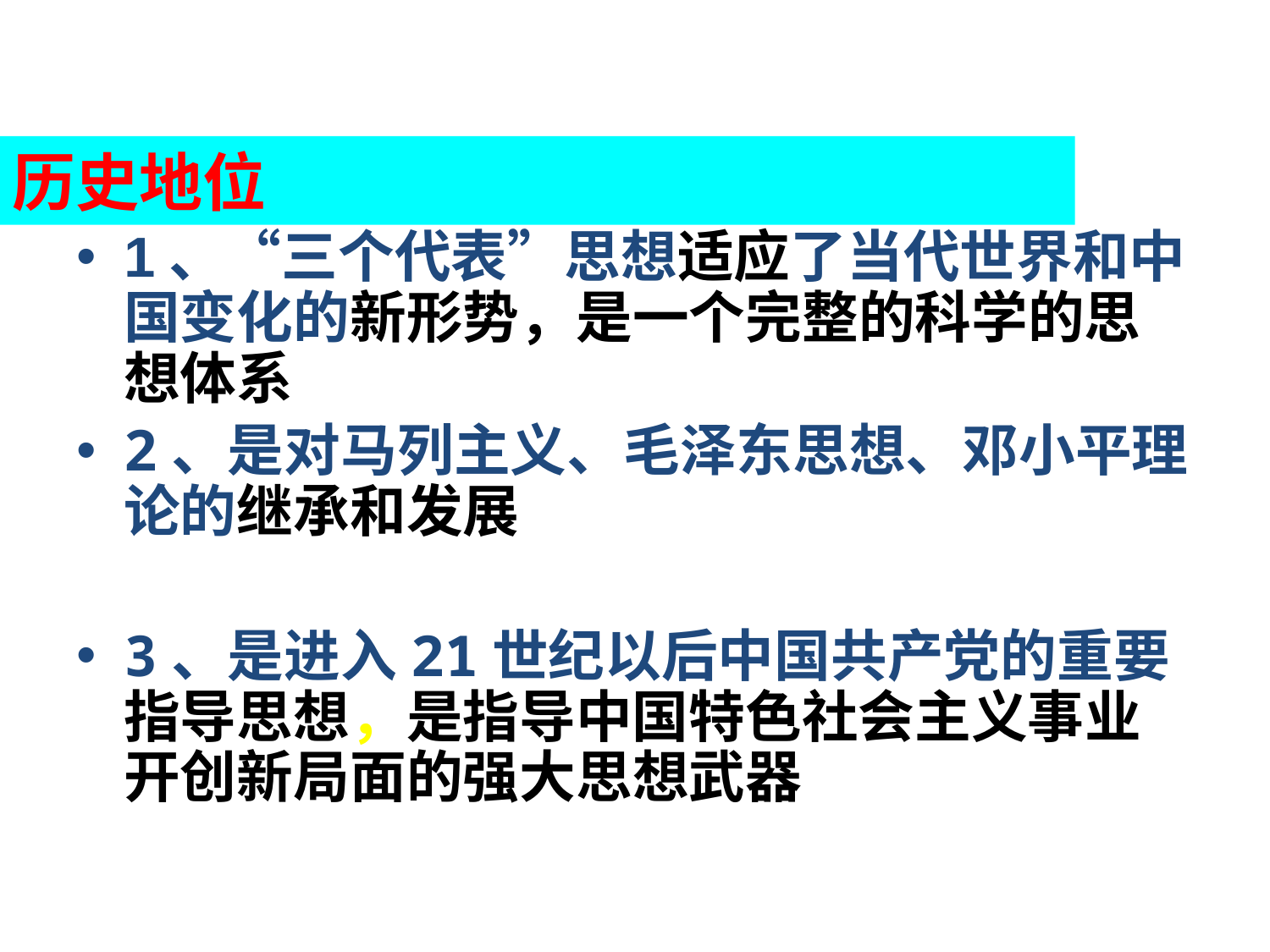

历史地位
1、“三个代表”思想适应了当代世界和中国变化的新形势，是一个完整的科学的思想体系
2、是对马列主义、毛泽东思想、邓小平理论的继承和发展

3、是进入21世纪以后中国共产党的重要指导思想，是指导中国特色社会主义事业开创新局面的强大思想武器